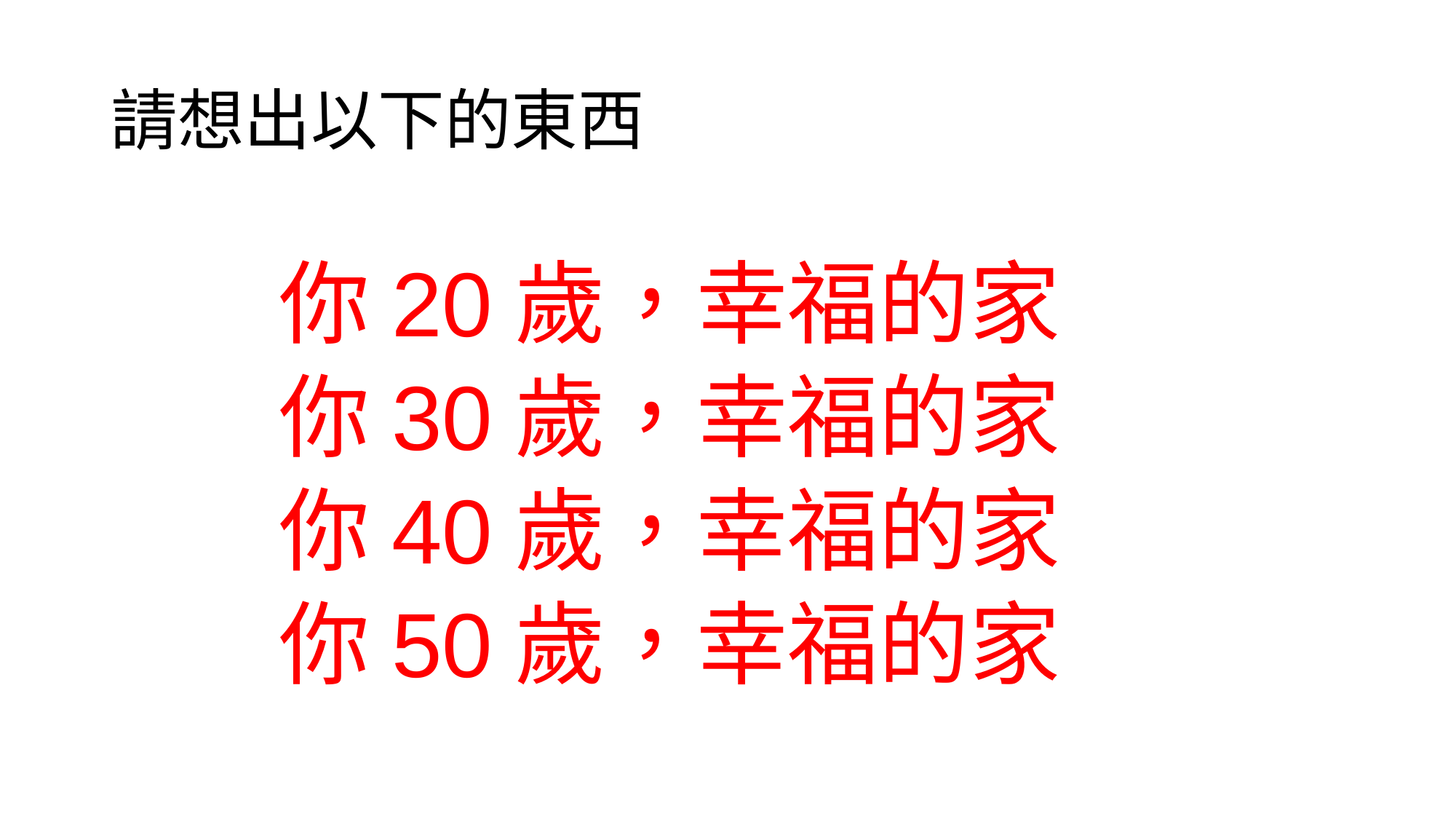

# 請想出以下的東西

你20歲，幸福的家
你30歲，幸福的家
你40歲，幸福的家
你50歲，幸福的家